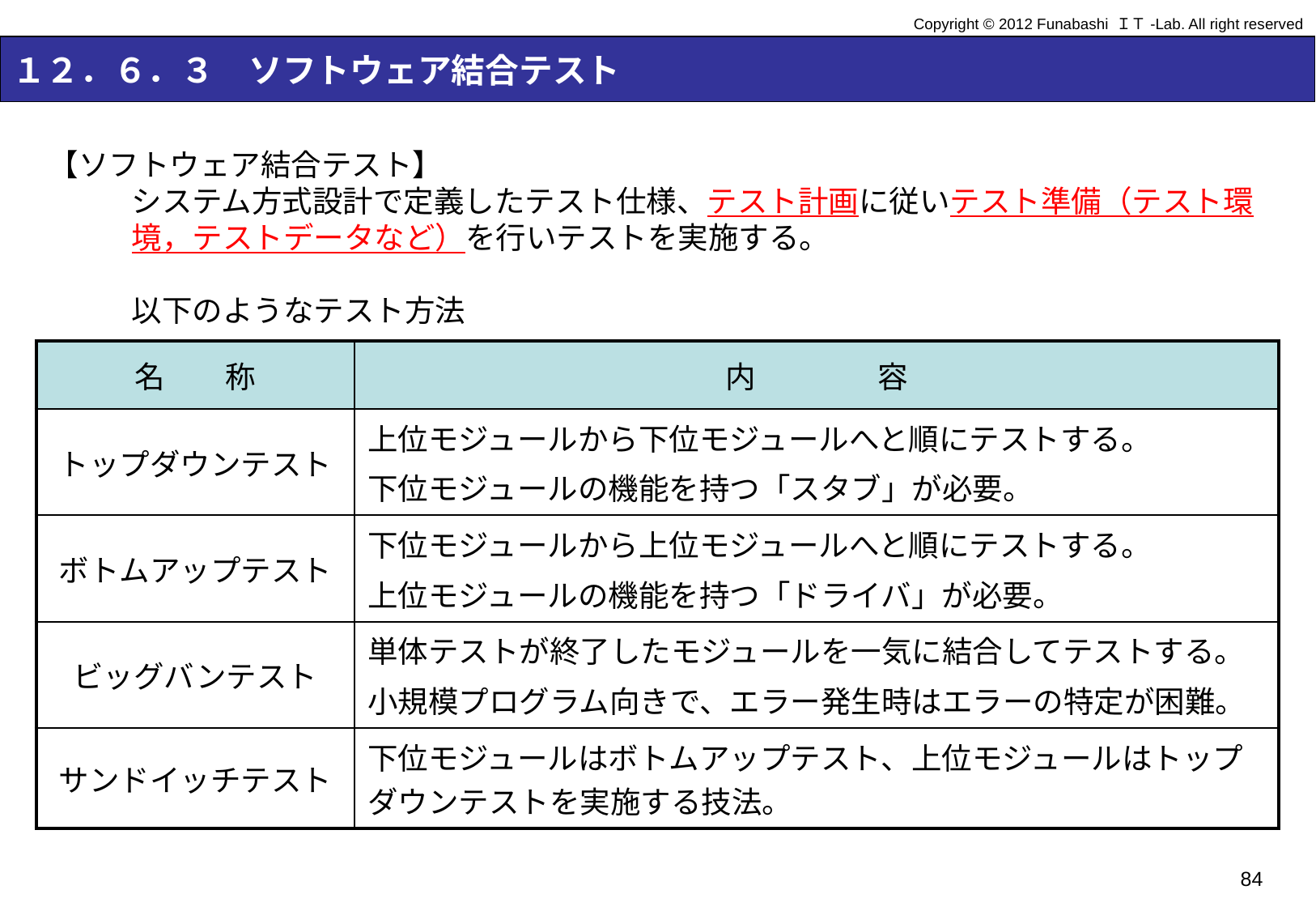

Copyright © 2012 Funabashi ＩＴ-Lab. All right reserved
# １２．６．３　ソフトウェア結合テスト
【ソフトウェア結合テスト】
システム方式設計で定義したテスト仕様、テスト計画に従いテスト準備（テスト環境，テストデータなど）を行いテストを実施する。

以下のようなテスト方法
| 名　　称 | 内　　　　容 |
| --- | --- |
| トップダウンテスト | 上位モジュールから下位モジュールへと順にテストする。 下位モジュールの機能を持つ「スタブ」が必要。 |
| ボトムアップテスト | 下位モジュールから上位モジュールへと順にテストする。 上位モジュールの機能を持つ「ドライバ」が必要。 |
| ビッグバンテスト | 単体テストが終了したモジュールを一気に結合してテストする。 小規模プログラム向きで、エラー発生時はエラーの特定が困難。 |
| サンドイッチテスト | 下位モジュールはボトムアップテスト、上位モジュールはトップダウンテストを実施する技法。 |
84